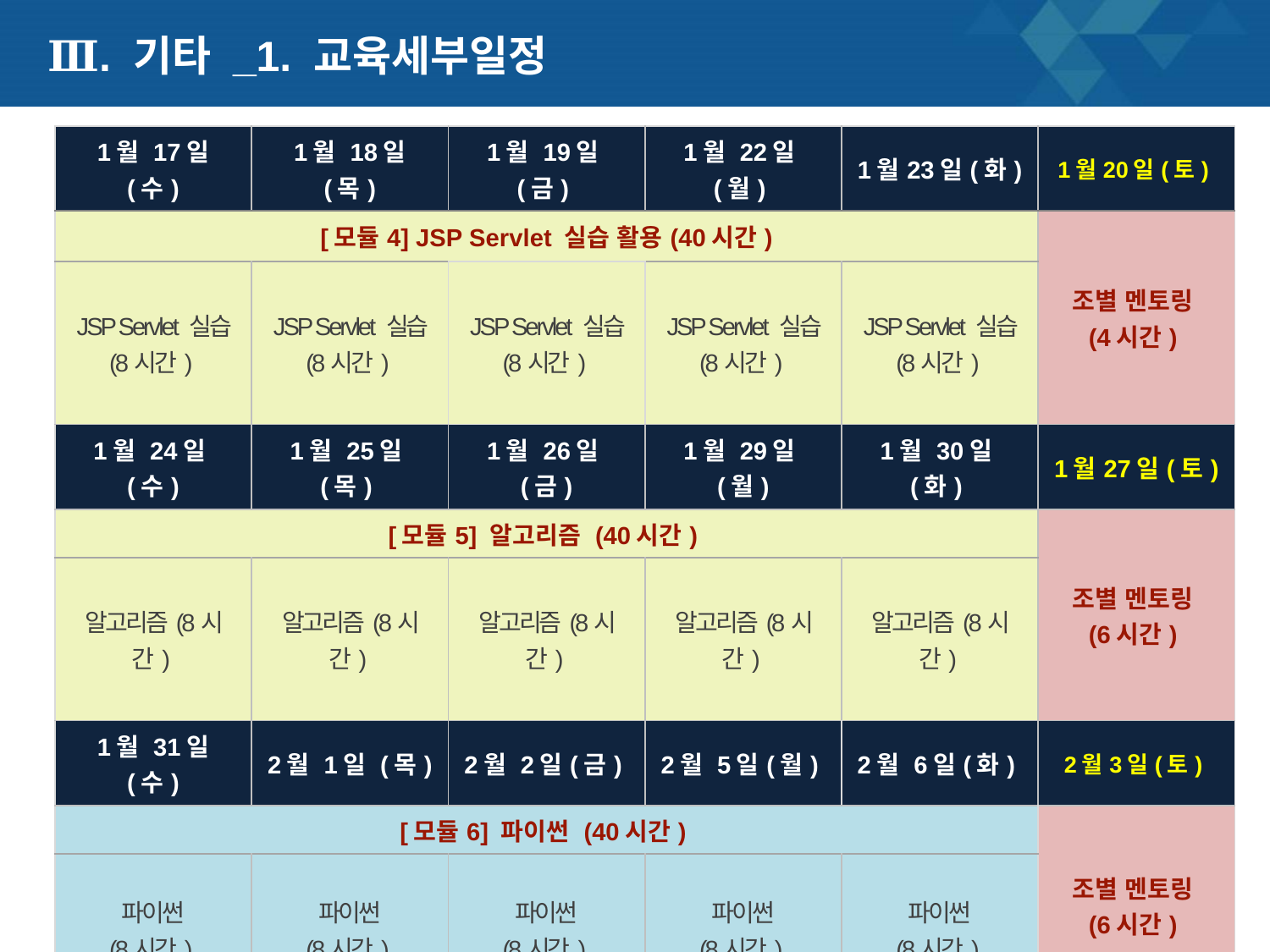

# Ⅲ. 기타 _1. 교육세부일정
| 1월 17일 (수) | 1월 18일 (목) | 1월 19일(금) | 1월 22일(월) | 1월23일(화) | 1월20일(토) |
| --- | --- | --- | --- | --- | --- |
| [모듈4] JSP Servlet 실습 활용(40시간) |  |  |  |  | 조별 멘토링 (4시간) |
| JSP Servlet 실습 (8시간) | JSP Servlet 실습 (8시간) | JSP Servlet 실습 (8시간) | JSP Servlet 실습 (8시간) | JSP Servlet 실습 (8시간) |  |
| 1월 24일(수) | 1월 25일(목) | 1월 26일(금) | 1월 29일(월) | 1월 30일(화) | 1월27일(토) |
| [모듈5] 알고리즘 (40시간) |  |  |  |  | 조별 멘토링 (6시간) |
| 알고리즘(8시간) | 알고리즘(8시간) | 알고리즘(8시간) | 알고리즘(8시간) | 알고리즘(8시간) |  |
| 1월 31일 (수) | 2월 1일 (목) | 2월 2일(금) | 2월 5일(월) | 2월 6일(화) | 2월3일(토) |
| [모듈6] 파이썬 (40시간) |  |  |  |  | 조별 멘토링 (6시간) |
| 파이썬 (8시간) | 파이썬 (8시간) | 파이썬 (8시간) | 파이썬 (8시간) | 파이썬 (8시간) |  |